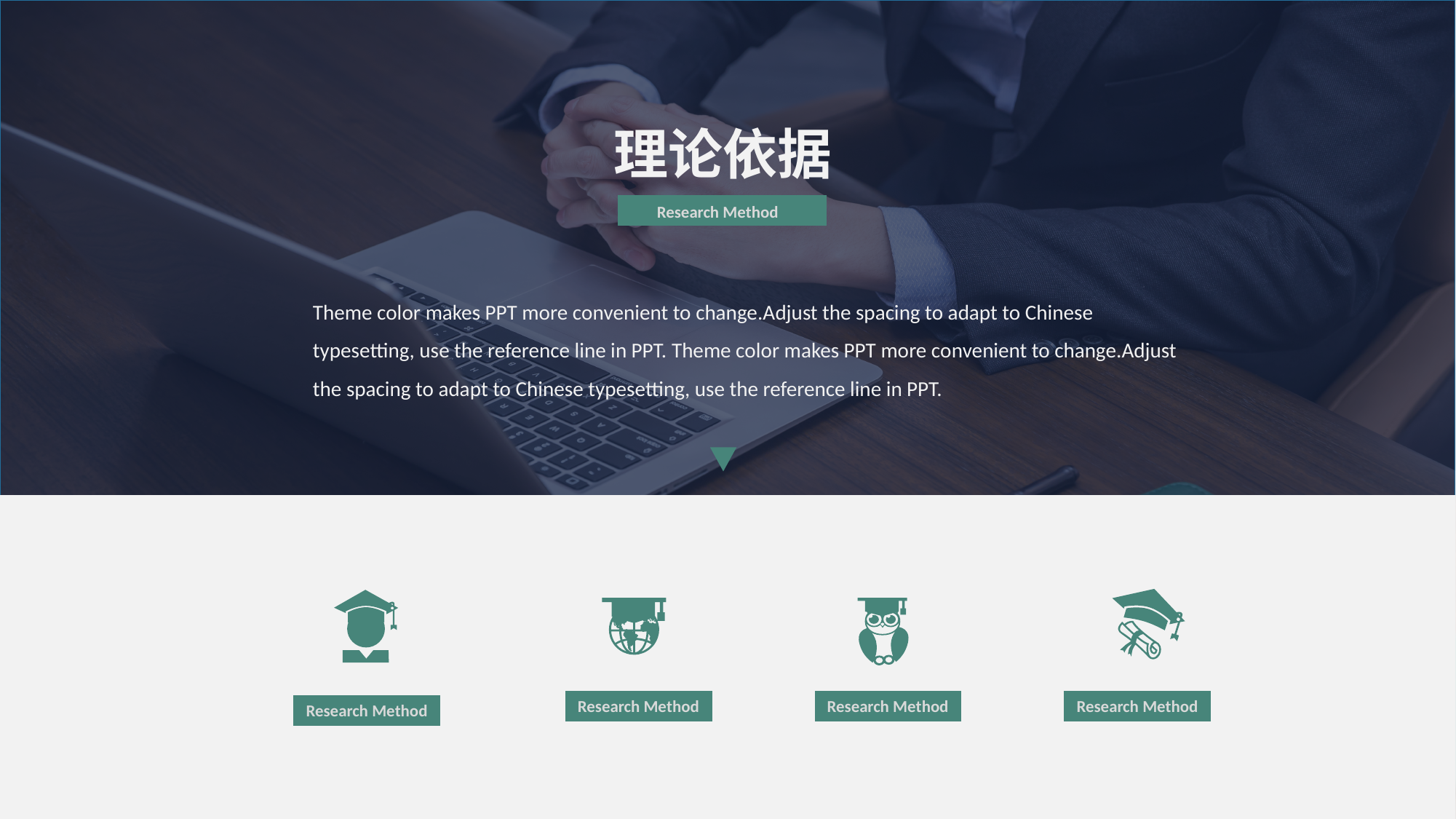

理论依据

Research Method
Theme color makes PPT more convenient to change.Adjust the spacing to adapt to Chinese typesetting, use the reference line in PPT. Theme color makes PPT more convenient to change.Adjust the spacing to adapt to Chinese typesetting, use the reference line in PPT.

Research Method
Research Method
Research Method

Research Method